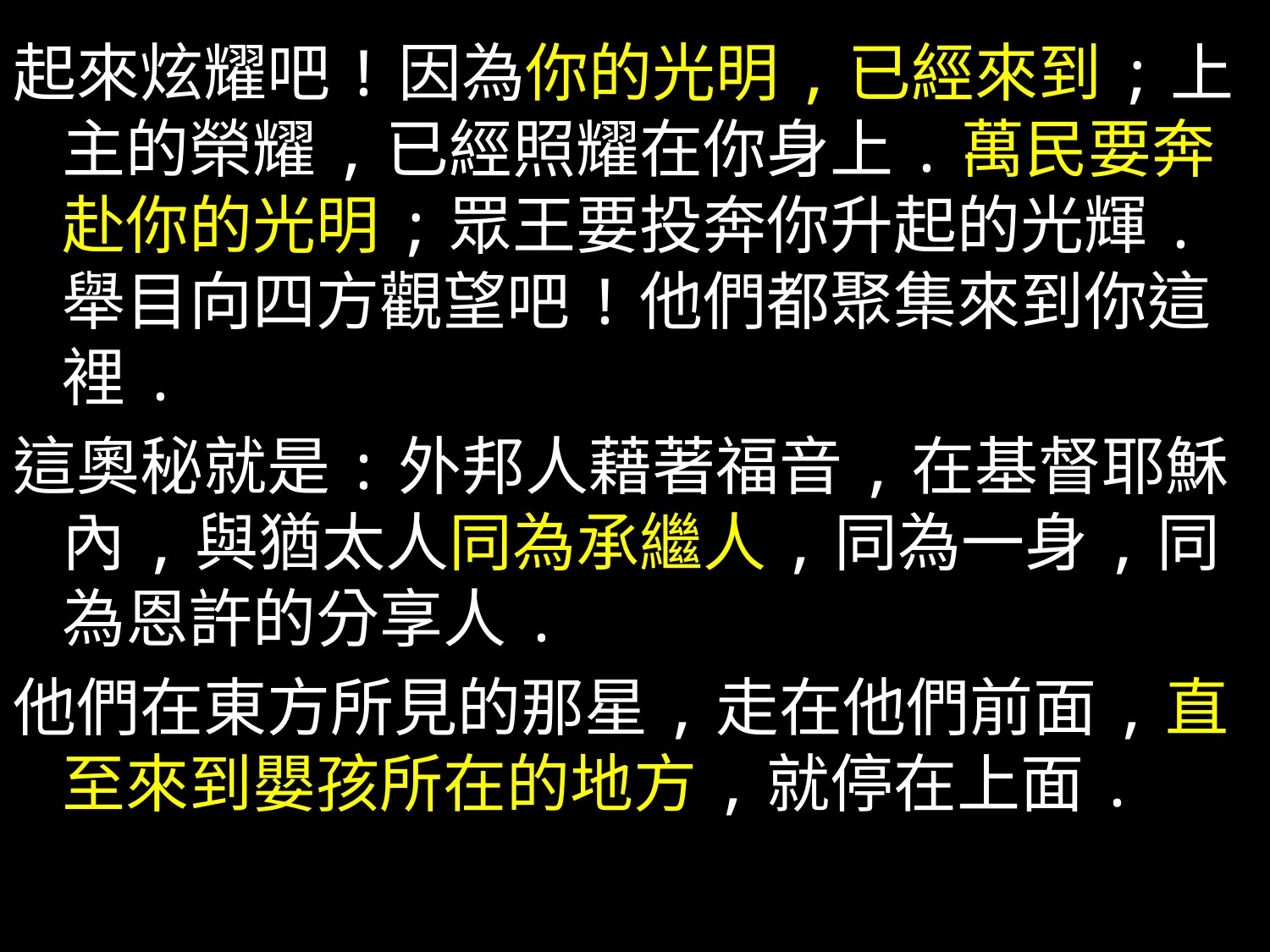

起來炫耀吧!因為你的光明,已經來到;上主的榮耀,已經照耀在你身上.萬民要奔赴你的光明;眾王要投奔你升起的光輝.舉目向四方觀望吧!他們都聚集來到你這裡.
這奧秘就是:外邦人藉著福音,在基督耶穌內,與猶太人同為承繼人,同為一身,同為恩許的分享人.
他們在東方所見的那星,走在他們前面,直至來到嬰孩所在的地方,就停在上面.